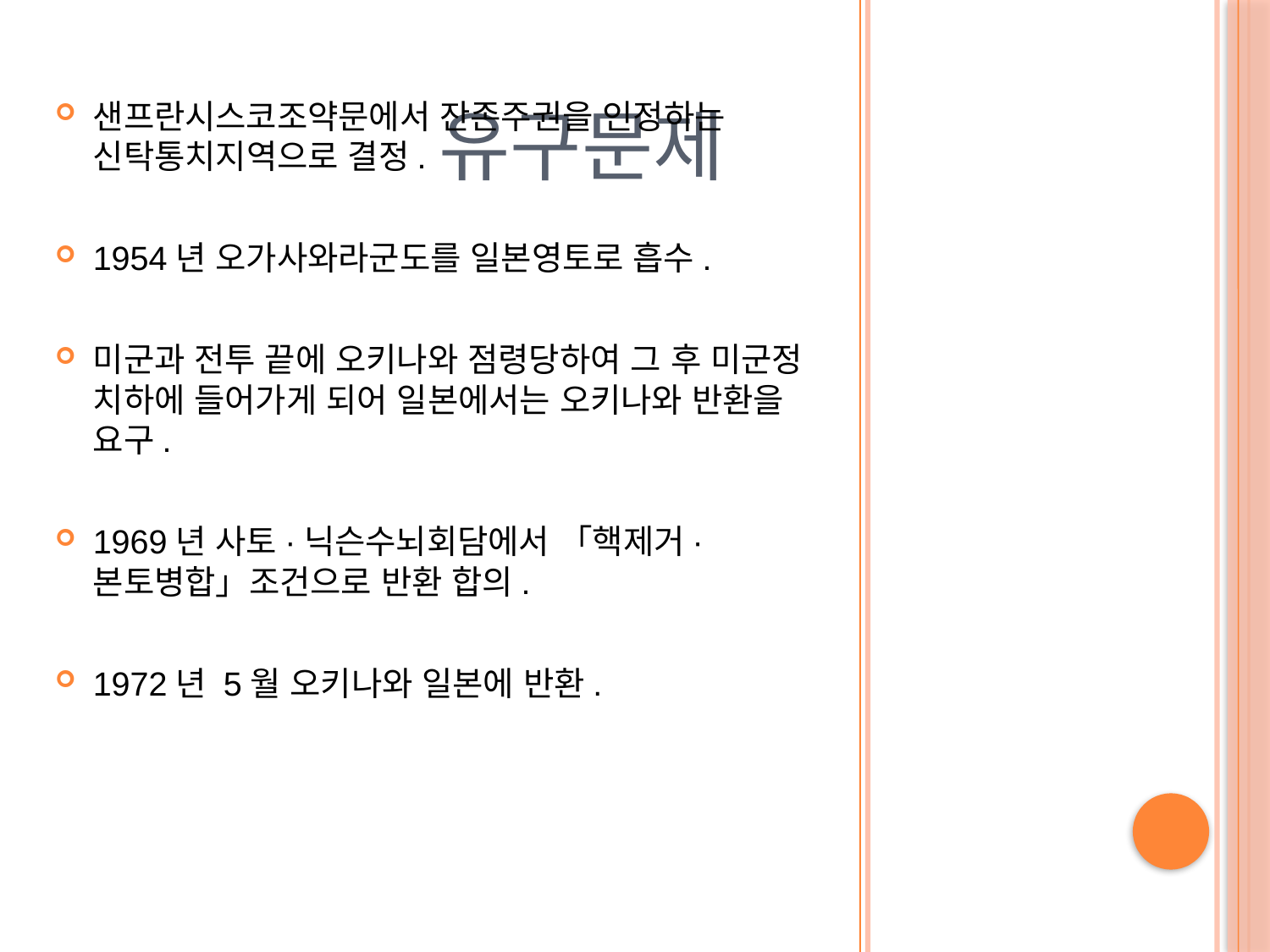

샌프란시스코조약문에서 잔존주권을 인정하는 신탁통치지역으로 결정.

1954년 오가사와라군도를 일본영토로 흡수.

미군과 전투 끝에 오키나와 점령당하여 그 후 미군정 치하에 들어가게 되어 일본에서는 오키나와 반환을 요구.

1969년 사토·닉슨수뇌회담에서 「핵제거·본토병합」조건으로 반환 합의.

1972년 5월 오키나와 일본에 반환.

# 유구문제